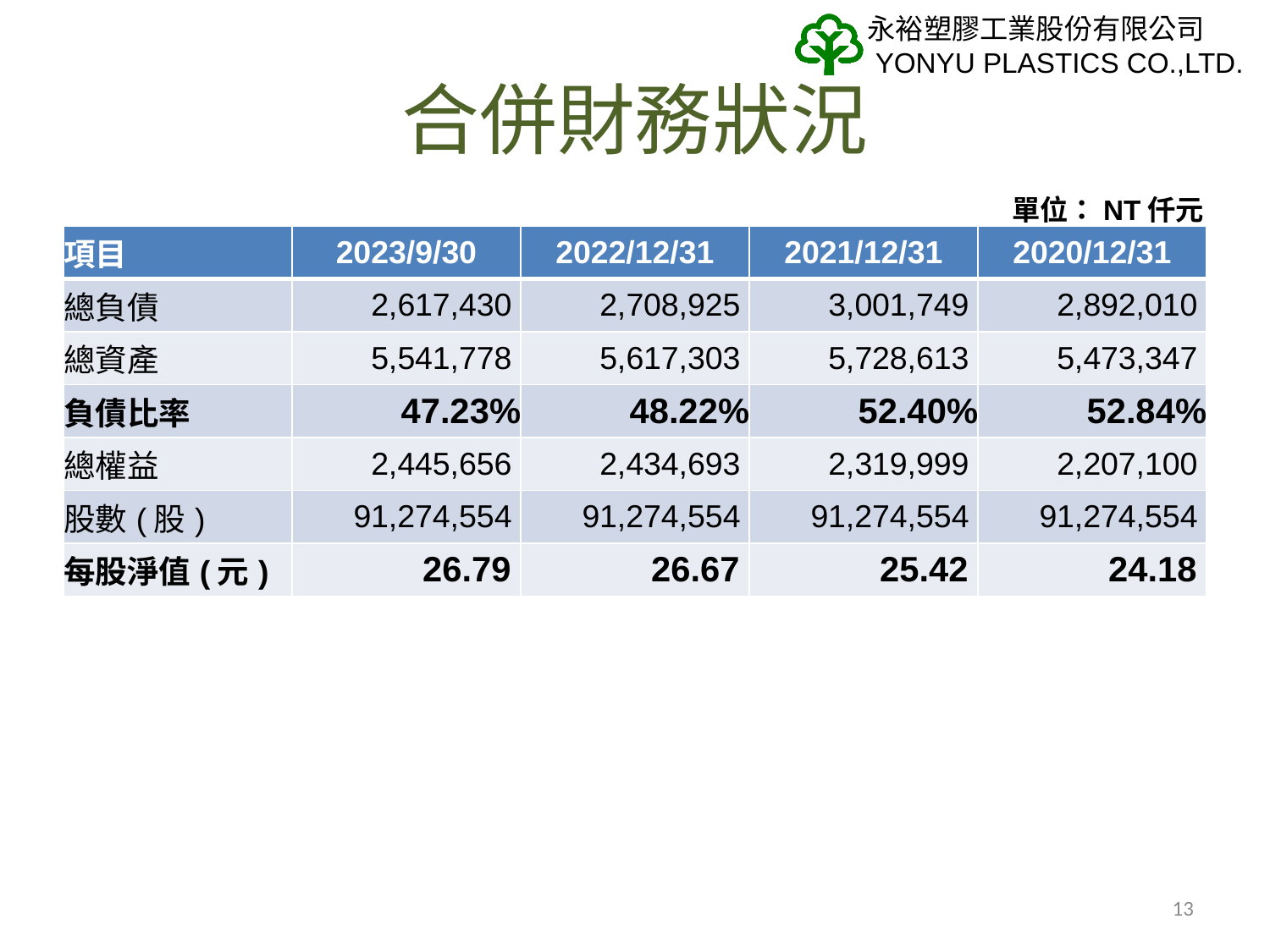

# 合併財務狀況
單位：NT仟元
| 項目 | 2023/9/30 | 2022/12/31 | 2021/12/31 | 2020/12/31 |
| --- | --- | --- | --- | --- |
| 總負債 | 2,617,430 | 2,708,925 | 3,001,749 | 2,892,010 |
| 總資產 | 5,541,778 | 5,617,303 | 5,728,613 | 5,473,347 |
| 負債比率 | 47.23% | 48.22% | 52.40% | 52.84% |
| 總權益 | 2,445,656 | 2,434,693 | 2,319,999 | 2,207,100 |
| 股數(股) | 91,274,554 | 91,274,554 | 91,274,554 | 91,274,554 |
| 每股淨值(元) | 26.79 | 26.67 | 25.42 | 24.18 |
13